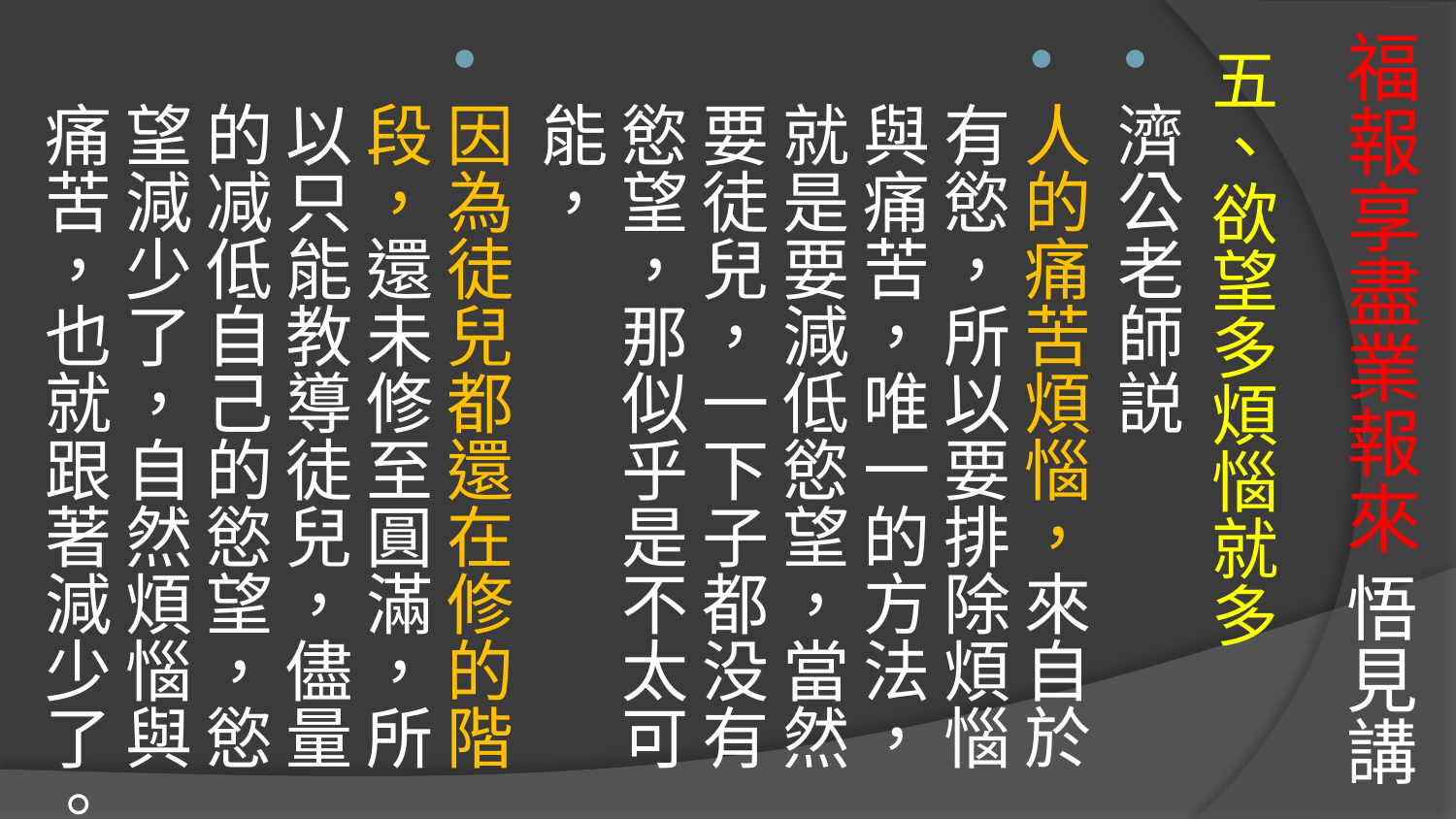

# 福報享盡業報來 悟見講
五、欲望多煩惱就多
濟公老師説
人的痛苦煩惱，來自於有慾，所以要排除煩惱與痛苦，唯一的方法，就是要減低慾望，當然要徒兒，一下子都没有慾望，那似乎是不太可能，
因為徒兒都還在修的階段，還未修至圓滿，所以只能教導徒兒，儘量的减低自己的慾望，慾望減少了，自然煩惱與痛苦，也就跟著減少了。